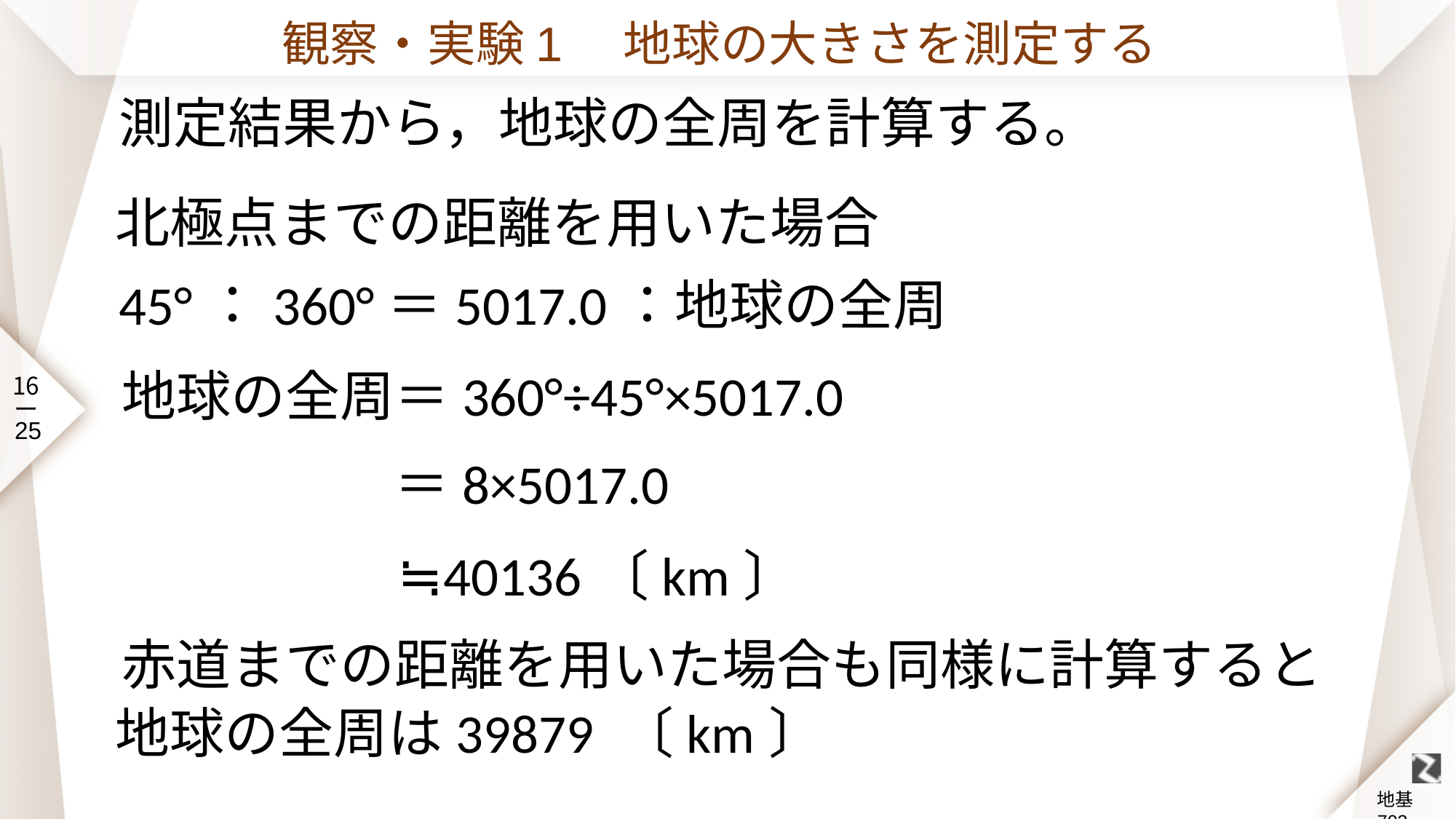

# 観察・実験1　地球の大きさを測定する
１章　１節　|　１　地球の形と大きさ

測定結果から，地球の全周を計算する。
北極点までの距離を用いた場合
45°：360°＝5017.0：地球の全周
地球の全周＝360°÷45°×5017.0
＝8×5017.0
≒40136〔km〕
赤道までの距離を用いた場合も同様に計算すると
地球の全周は39879 〔km〕